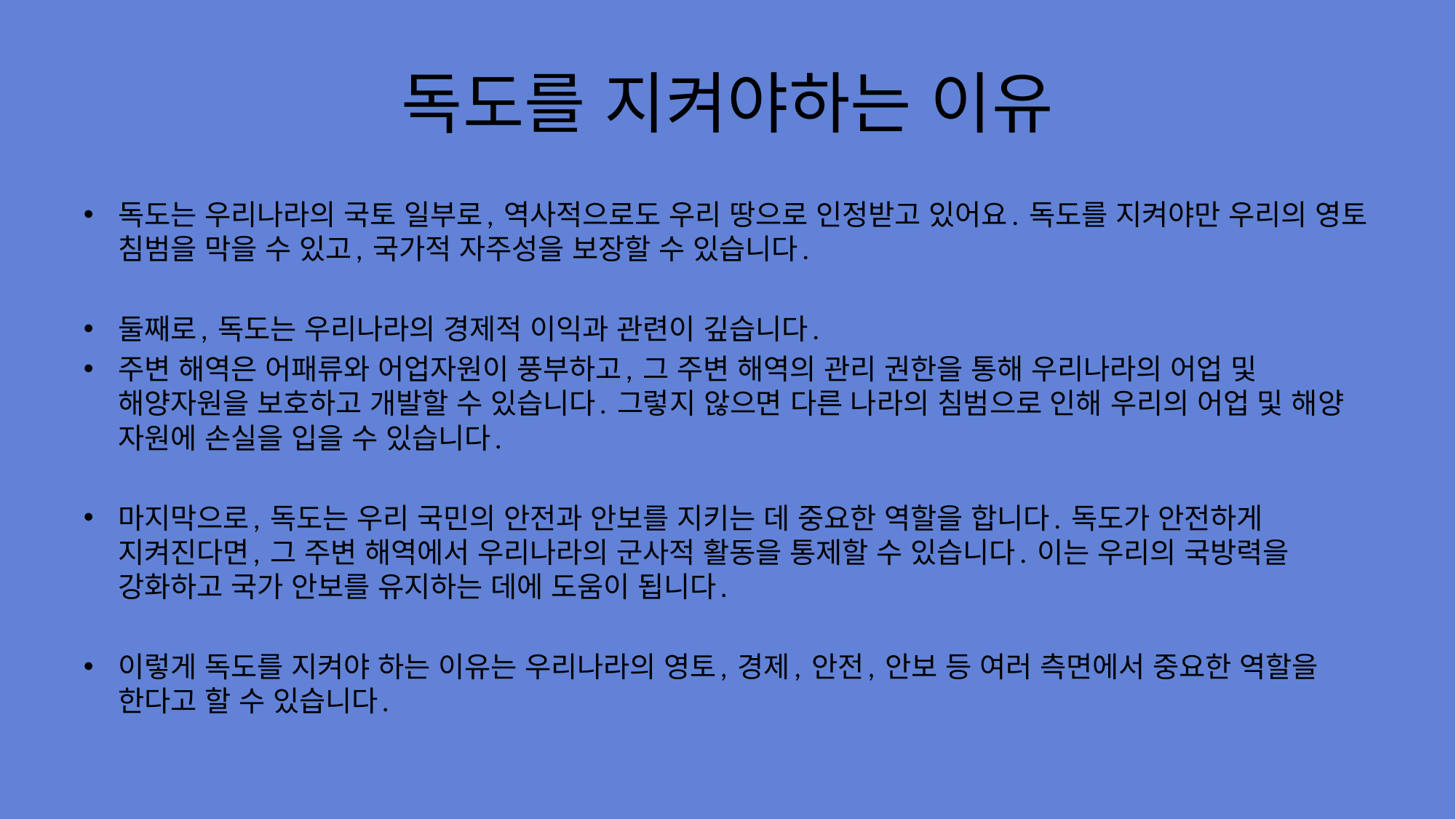

# 독도를 지켜야하는 이유
독도는 우리나라의 국토 일부로, 역사적으로도 우리 땅으로 인정받고 있어요. 독도를 지켜야만 우리의 영토 침범을 막을 수 있고, 국가적 자주성을 보장할 수 있습니다.

둘째로, 독도는 우리나라의 경제적 이익과 관련이 깊습니다.
주변 해역은 어패류와 어업자원이 풍부하고, 그 주변 해역의 관리 권한을 통해 우리나라의 어업 및 해양자원을 보호하고 개발할 수 있습니다. 그렇지 않으면 다른 나라의 침범으로 인해 우리의 어업 및 해양 자원에 손실을 입을 수 있습니다.

마지막으로, 독도는 우리 국민의 안전과 안보를 지키는 데 중요한 역할을 합니다. 독도가 안전하게 지켜진다면, 그 주변 해역에서 우리나라의 군사적 활동을 통제할 수 있습니다. 이는 우리의 국방력을 강화하고 국가 안보를 유지하는 데에 도움이 됩니다.

이렇게 독도를 지켜야 하는 이유는 우리나라의 영토, 경제, 안전, 안보 등 여러 측면에서 중요한 역할을 한다고 할 수 있습니다.